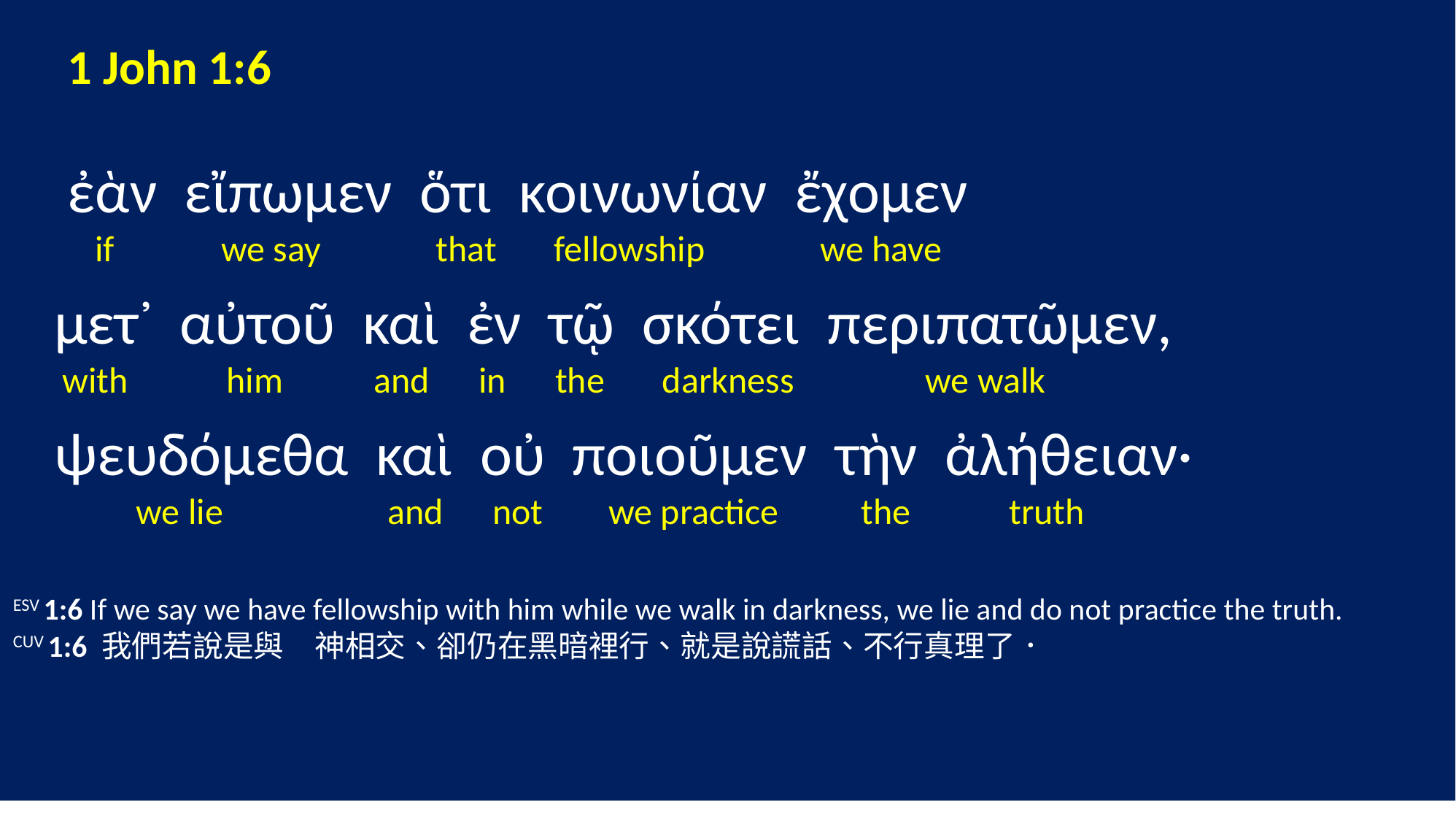

1 John 1:6

    ἐὰν  εἴπωμεν  ὅτι  κοινωνίαν  ἔχομεν
          if             we say              that       fellowship              we have

   μετ᾽  αὐτοῦ  καὶ  ἐν  τῷ  σκότει  περιπατῶμεν,
      with            him           and      in      the       darkness                we walk

   ψευδόμεθα  καὶ  οὐ  ποιοῦμεν  τὴν  ἀλήθειαν·
               we lie                    and      not        we practice          the            truth

ESV 1:6 If we say we have fellowship with him while we walk in darkness, we lie and do not practice the truth.
CUV 1:6 我們若說是與　神相交、卻仍在黑暗裡行、就是說謊話、不行真理了．